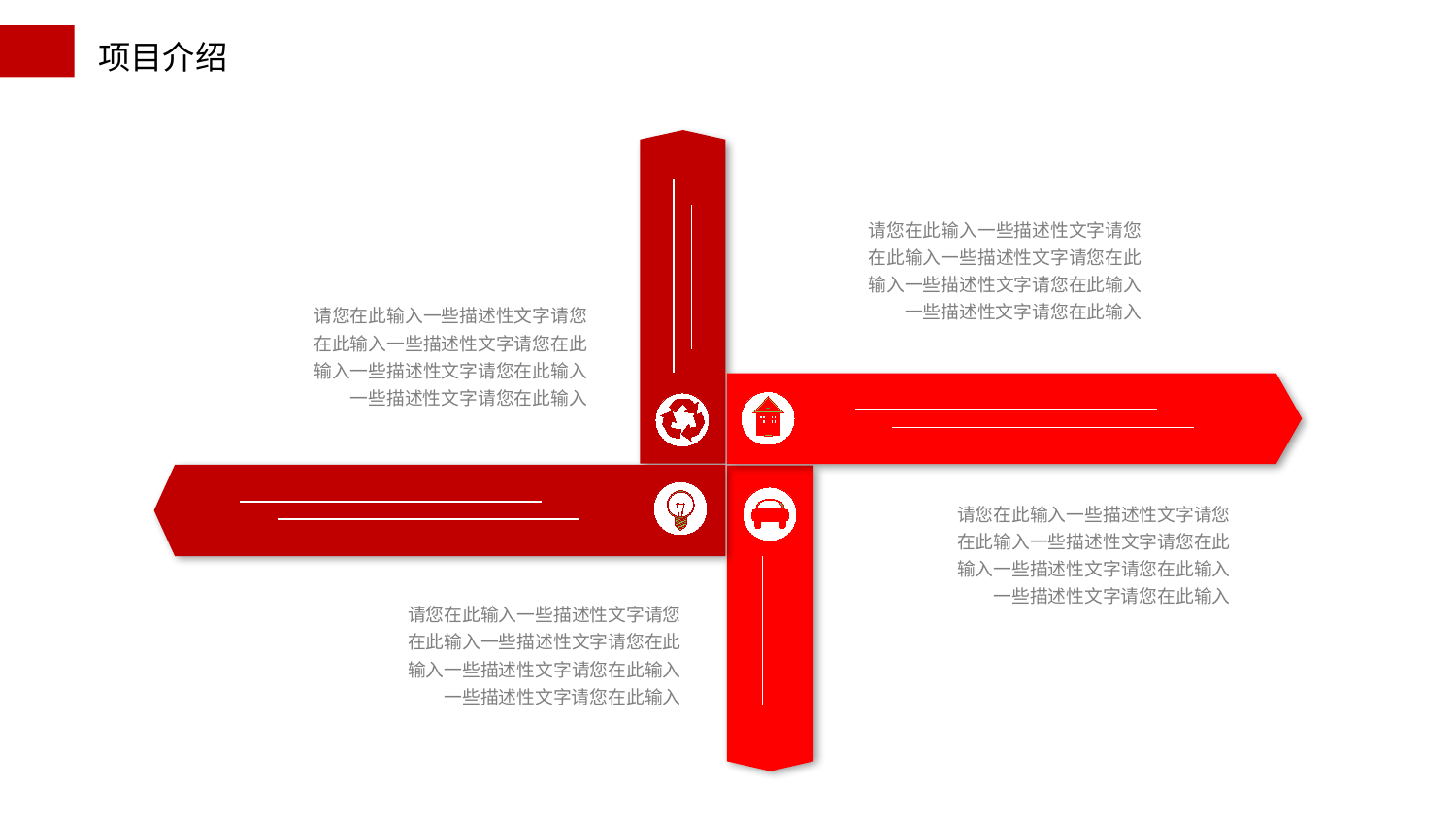

请您在此输入一些描述性文字请您在此输入一些描述性文字请您在此输入一些描述性文字请您在此输入一些描述性文字请您在此输入
请您在此输入一些描述性文字请您在此输入一些描述性文字请您在此输入一些描述性文字请您在此输入一些描述性文字请您在此输入

请您在此输入一些描述性文字请您在此输入一些描述性文字请您在此输入一些描述性文字请您在此输入一些描述性文字请您在此输入
请您在此输入一些描述性文字请您在此输入一些描述性文字请您在此输入一些描述性文字请您在此输入一些描述性文字请您在此输入